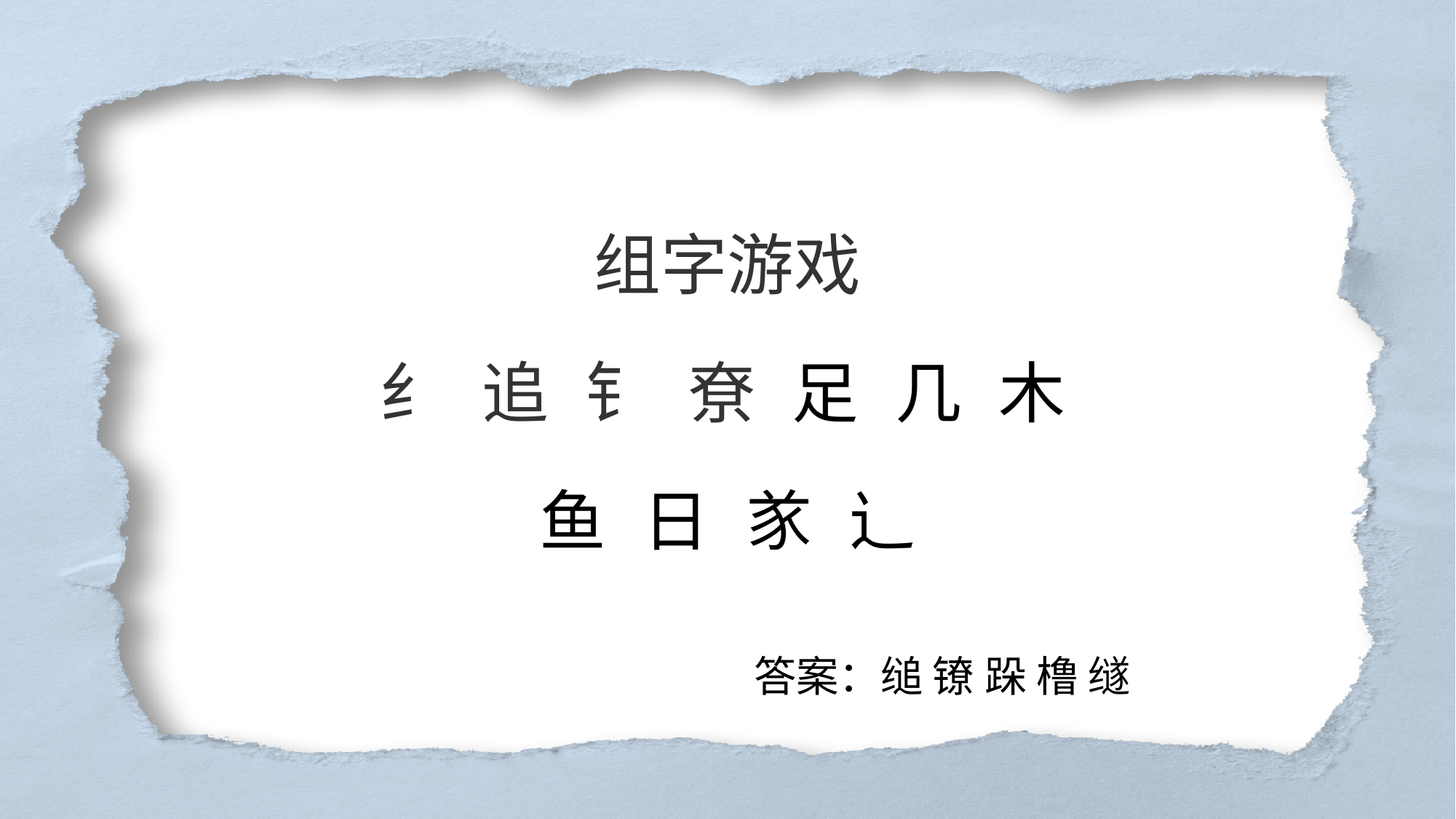

组字游戏
纟 追 钅 尞 足 几 木鱼 日 㒸 ⻌
答案：缒 镣 跺 橹 䍁